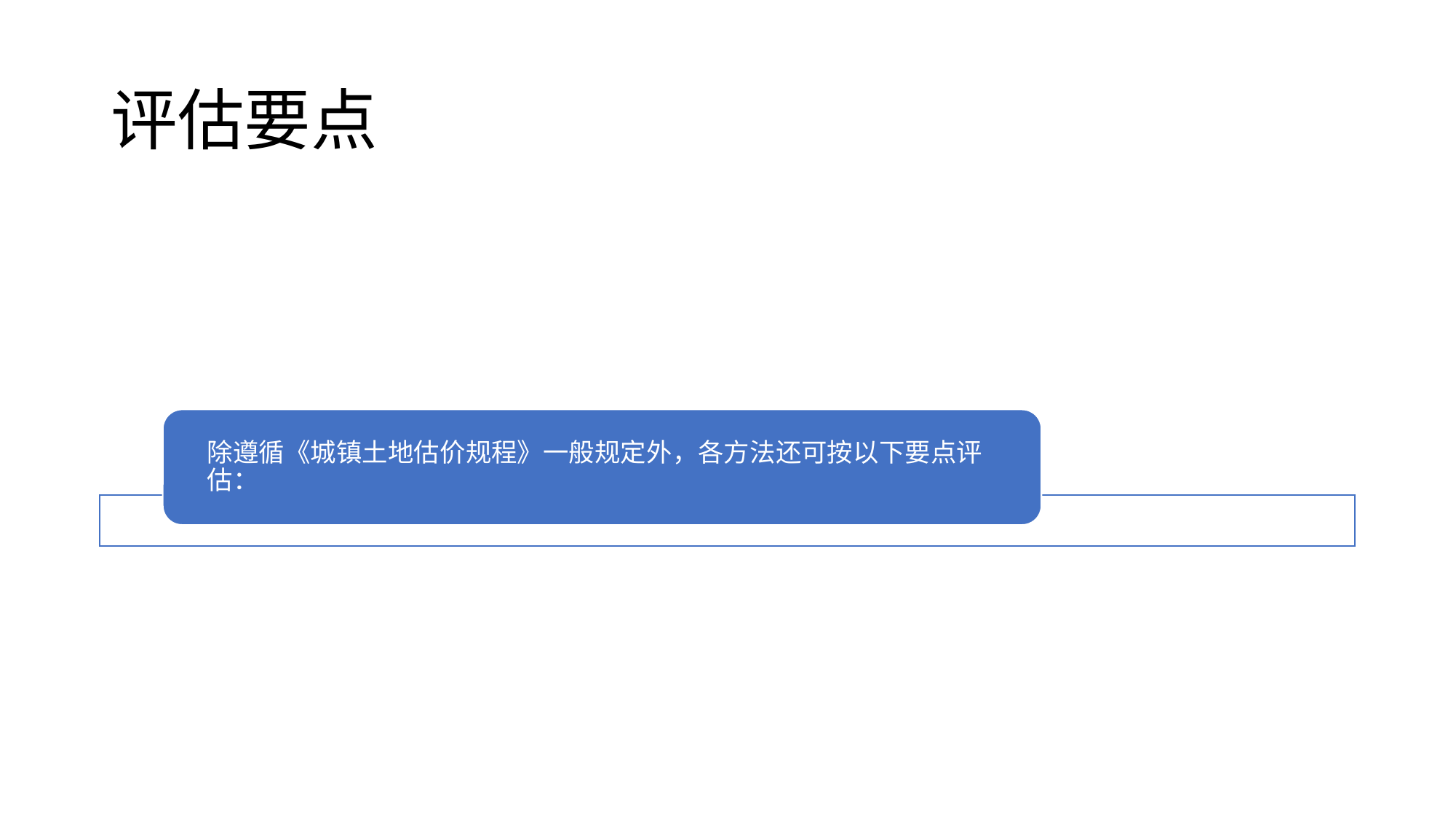

# 评估要点
除遵循《城镇土地估价规程》一般规定外，各方法还可按以下要点评估：